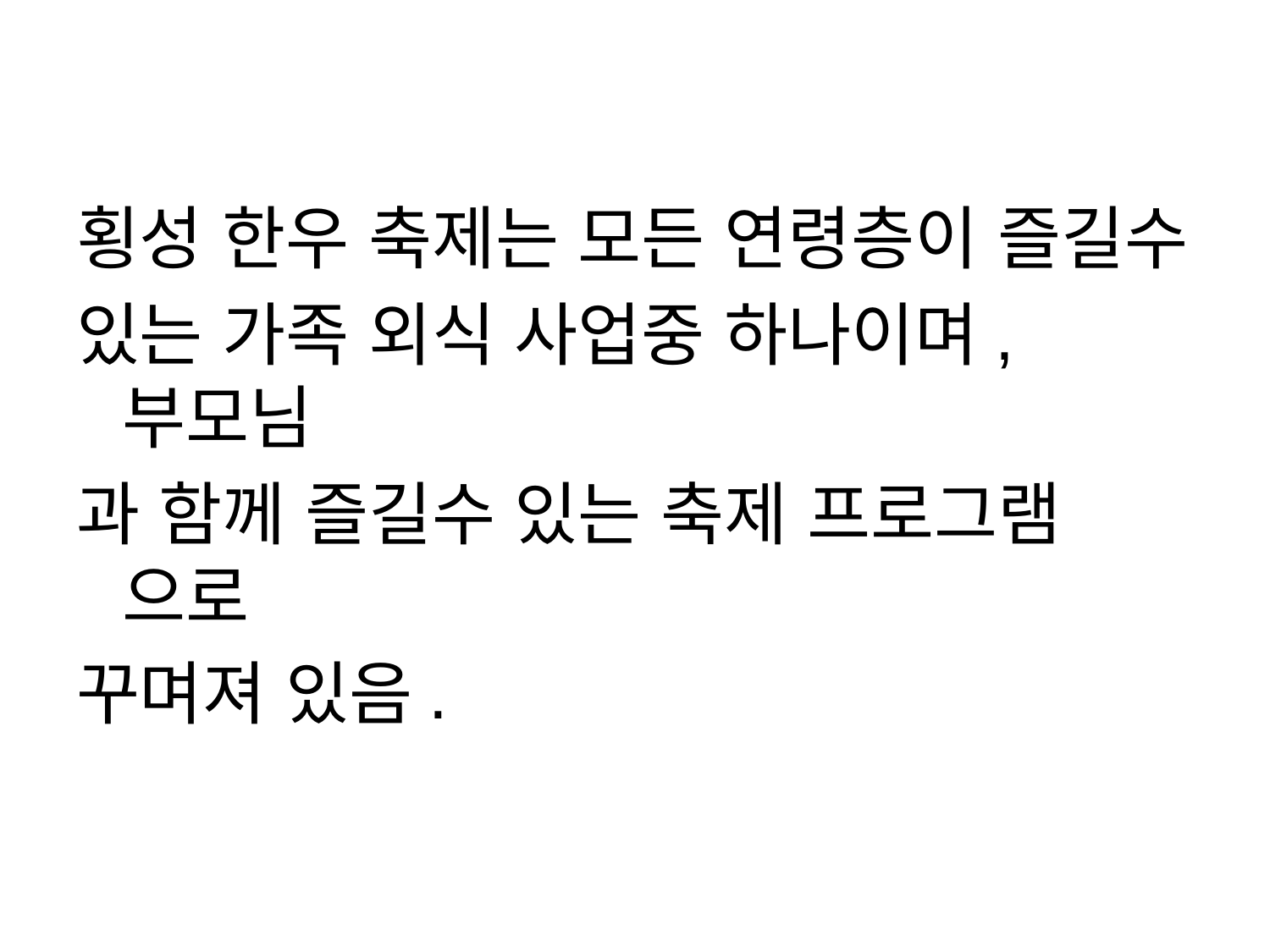

횡성 한우 축제는 모든 연령층이 즐길수
있는 가족 외식 사업중 하나이며, 부모님
과 함께 즐길수 있는 축제 프로그램 으로
꾸며져 있음.